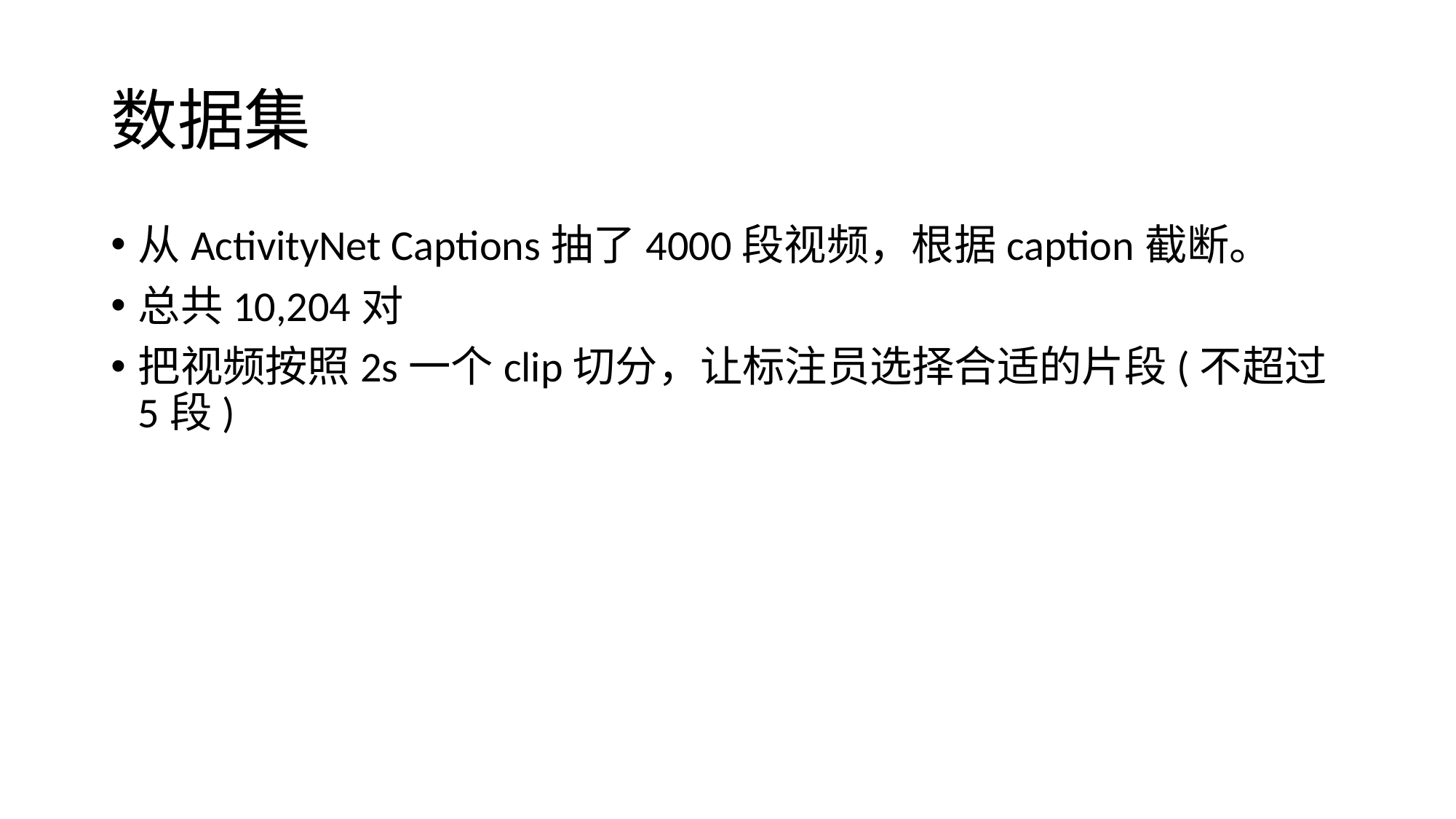

# 数据集
从ActivityNet Captions抽了4000段视频，根据caption截断。
总共10,204对
把视频按照2s一个clip切分，让标注员选择合适的片段(不超过5段)